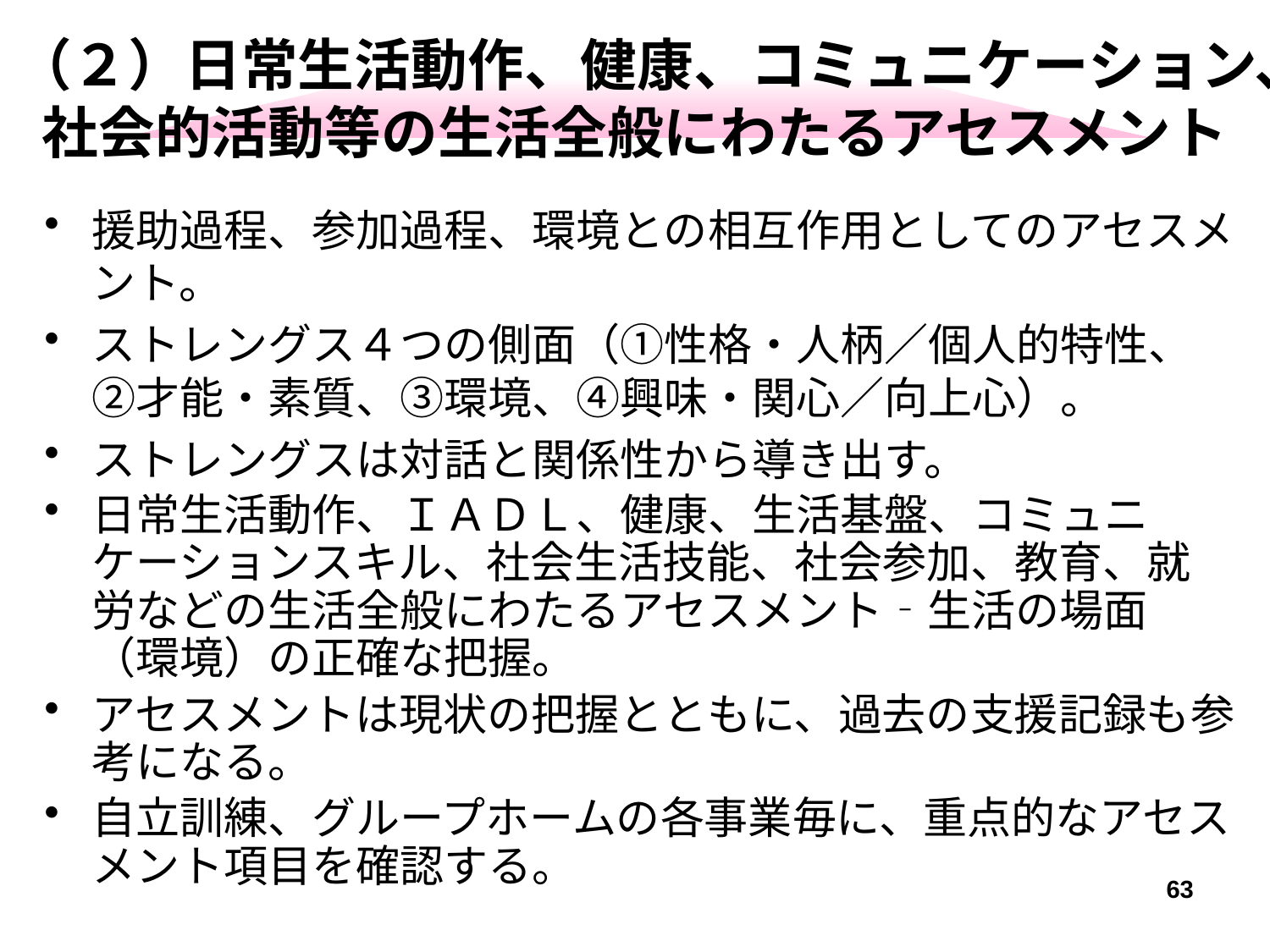

# （２）日常生活動作、健康、コミュニケーション、社会的活動等の生活全般にわたるアセスメント

援助過程、参加過程、環境との相互作用としてのアセスメント。
ストレングス４つの側面（①性格・人柄／個人的特性、②才能・素質、③環境、④興味・関心／向上心）。
ストレングスは対話と関係性から導き出す。
日常生活動作、ＩＡＤＬ、健康、生活基盤、コミュニケーションスキル、社会生活技能、社会参加、教育、就労などの生活全般にわたるアセスメント‐生活の場面（環境）の正確な把握。
アセスメントは現状の把握とともに、過去の支援記録も参考になる。
自立訓練、グループホームの各事業毎に、重点的なアセスメント項目を確認する。

63